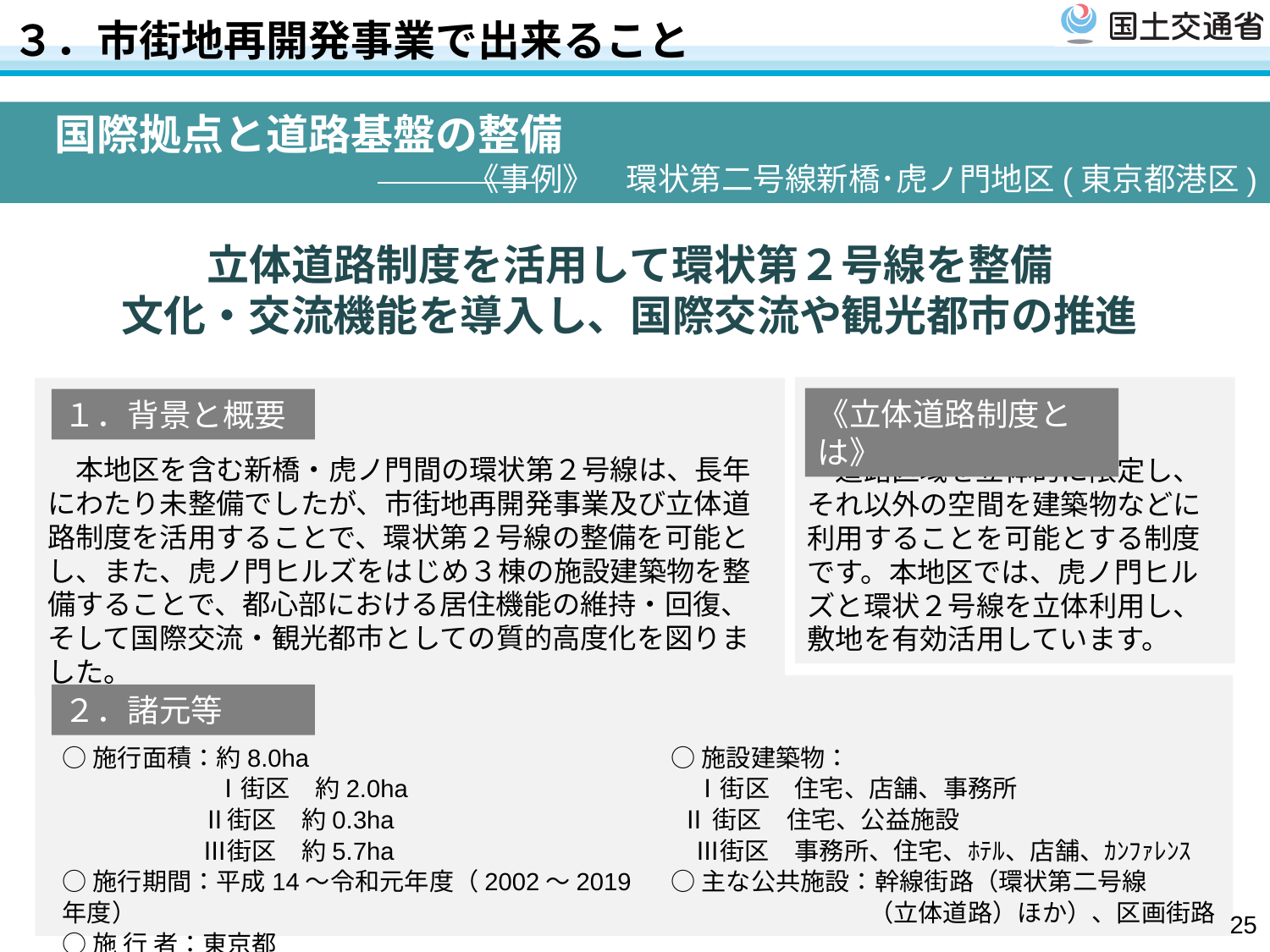

３．市街地再開発事業で出来ること
　国際拠点と道路基盤の整備
《事例》　環状第二号線新橋･虎ノ門地区(東京都港区)
立体道路制度を活用して環状第２号線を整備
文化・交流機能を導入し、国際交流や観光都市の推進

　道路区域を立体的に限定し、それ以外の空間を建築物などに利用することを可能とする制度です。本地区では、虎ノ門ヒルズと環状２号線を立体利用し、敷地を有効活用しています。

　本地区を含む新橋・虎ノ門間の環状第２号線は、長年にわたり未整備でしたが、市街地再開発事業及び立体道路制度を活用することで、環状第２号線の整備を可能とし、また、虎ノ門ヒルズをはじめ３棟の施設建築物を整備することで、都心部における居住機能の維持・回復、そして国際交流・観光都市としての質的高度化を図りました。
《立体道路制度とは》
１．背景と概要

２．諸元等
○施行面積：約8.0ha
　　　　　　 Ⅰ街区　約2.0ha
　　　　　   Ⅱ街区　約0.3ha
　　　　　   Ⅲ街区　約5.7ha
○施行期間：平成14～令和元年度（2002～2019年度）
○施 行 者：東京都
○施設建築物：
　Ⅰ街区　住宅、店舗、事務所
  Ⅱ街区　住宅、公益施設
　Ⅲ街区　事務所、住宅、ﾎﾃﾙ、店舗、ｶﾝﾌｧﾚﾝｽ
○主な公共施設：幹線街路（環状第二号線
　　　　　　　　（立体道路）ほか）、区画街路
25